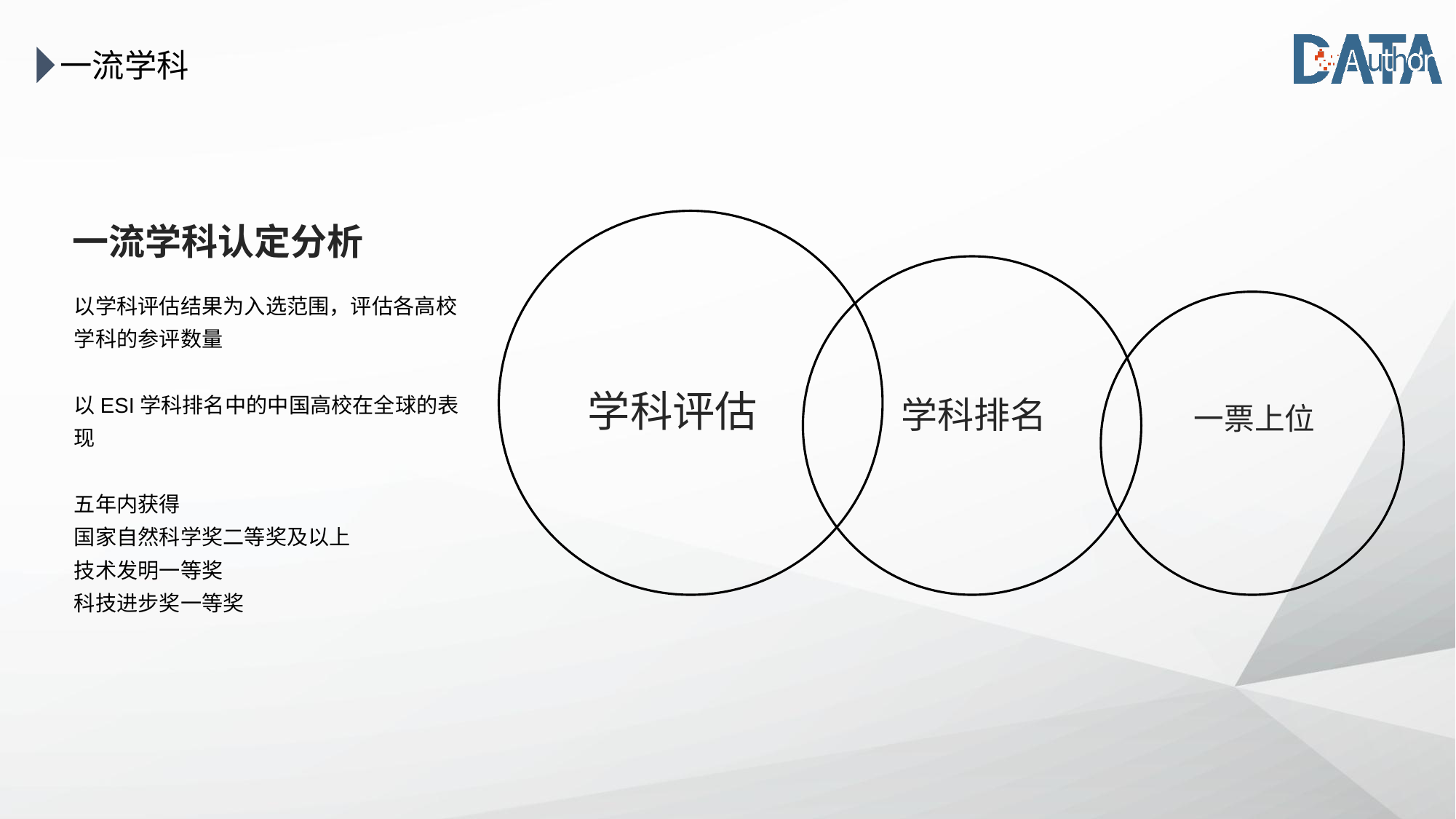

一流学科

学科评估
一流学科认定分析

学科排名
以学科评估结果为入选范围，评估各高校学科的参评数量

以ESI学科排名中的中国高校在全球的表现

五年内获得
国家自然科学奖二等奖及以上
技术发明一等奖
科技进步奖一等奖

一票上位